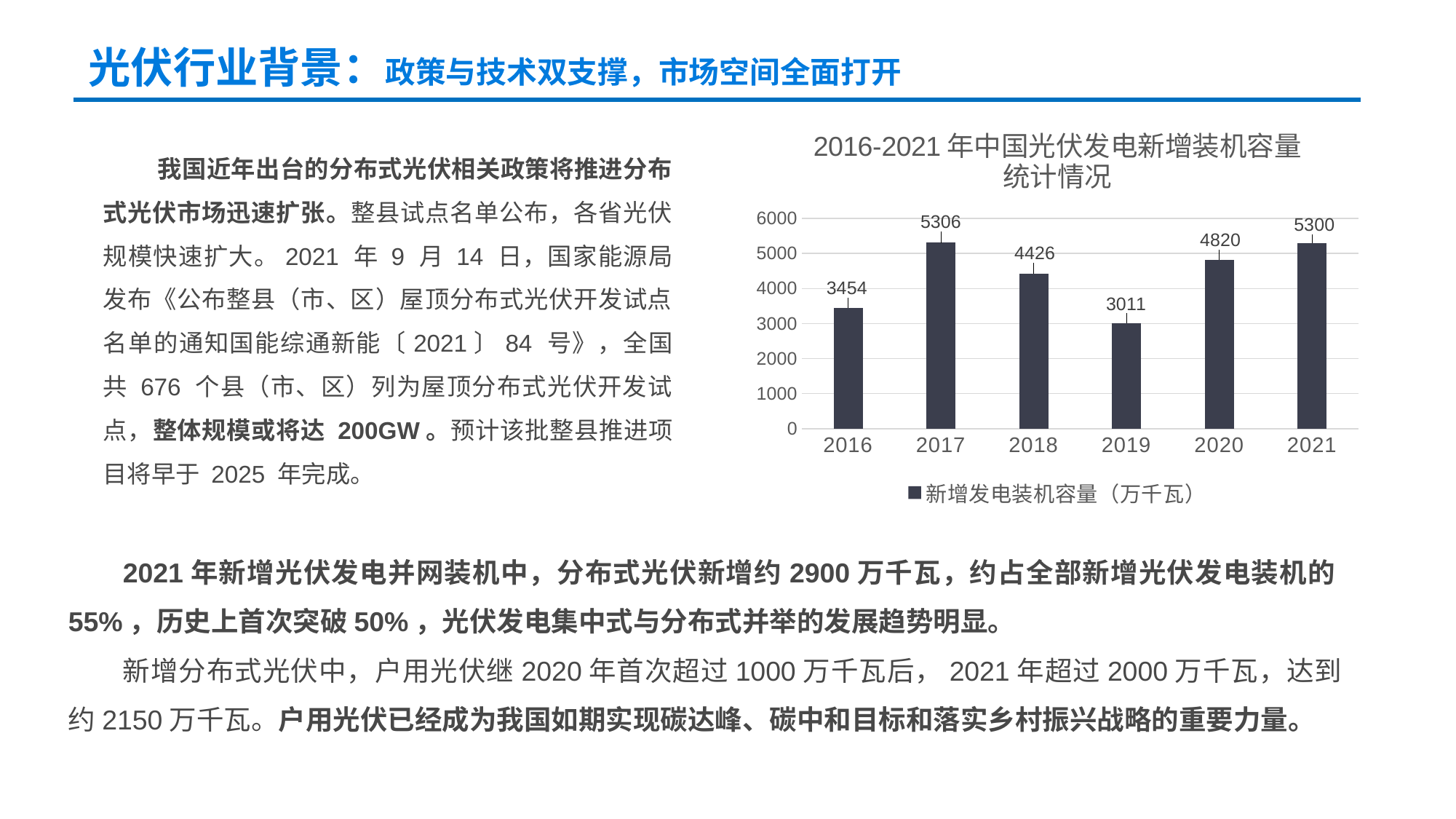

光伏行业背景：政策与技术双支撑，市场空间全面打开

### Chart: 2016-2021年中国光伏发电新增装机容量统计情况

| Category | 新增发电装机容量（万千瓦） |
|---|---|
| 2016 | 3454.0 |
| 2017 | 5306.0 |
| 2018 | 4426.0 |
| 2019 | 3011.0 |
| 2020 | 4820.0 |
| 2021 | 5300.0 |
我国近年出台的分布式光伏相关政策将推进分布式光伏市场迅速扩张。整县试点名单公布，各省光伏规模快速扩大。2021 年 9 月 14 日，国家能源局发布《公布整县（市、区）屋顶分布式光伏开发试点名单的通知国能综通新能〔2021〕84 号》，全国共 676 个县（市、区）列为屋顶分布式光伏开发试点，整体规模或将达 200GW。预计该批整县推进项目将早于 2025 年完成。
2021年新增光伏发电并网装机中，分布式光伏新增约2900万千瓦，约占全部新增光伏发电装机的55%，历史上首次突破50%，光伏发电集中式与分布式并举的发展趋势明显。
新增分布式光伏中，户用光伏继2020年首次超过1000万千瓦后，2021年超过2000万千瓦，达到约2150万千瓦。户用光伏已经成为我国如期实现碳达峰、碳中和目标和落实乡村振兴战略的重要力量。
2